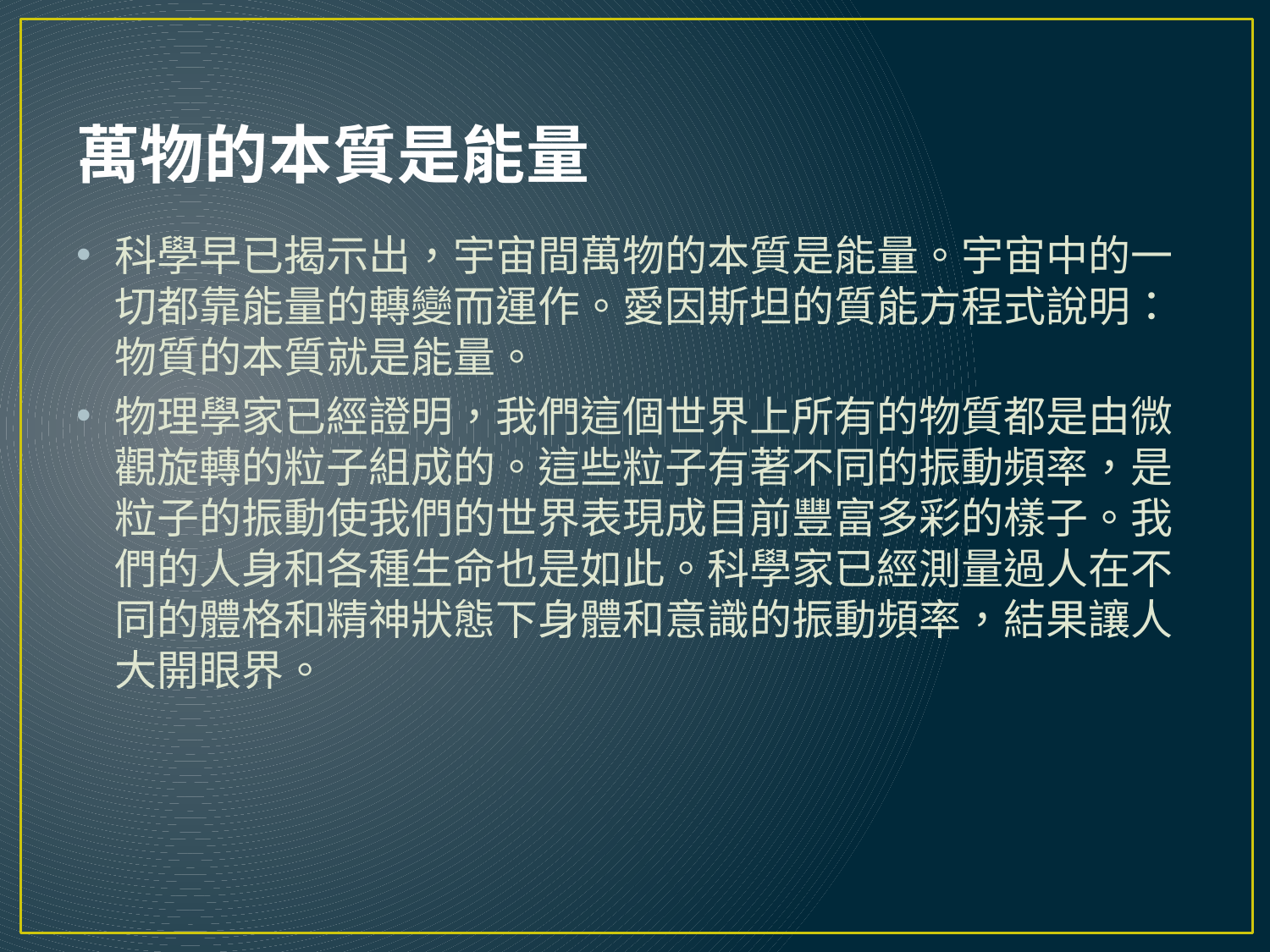

# 萬物的本質是能量
科學早已揭示出，宇宙間萬物的本質是能量。宇宙中的一切都靠能量的轉變而運作。愛因斯坦的質能方程式說明：物質的本質就是能量。
物理學家已經證明，我們這個世界上所有的物質都是由微觀旋轉的粒子組成的。這些粒子有著不同的振動頻率，是粒子的振動使我們的世界表現成目前豐富多彩的樣子。我們的人身和各種生命也是如此。科學家已經測量過人在不同的體格和精神狀態下身體和意識的振動頻率，結果讓人大開眼界。